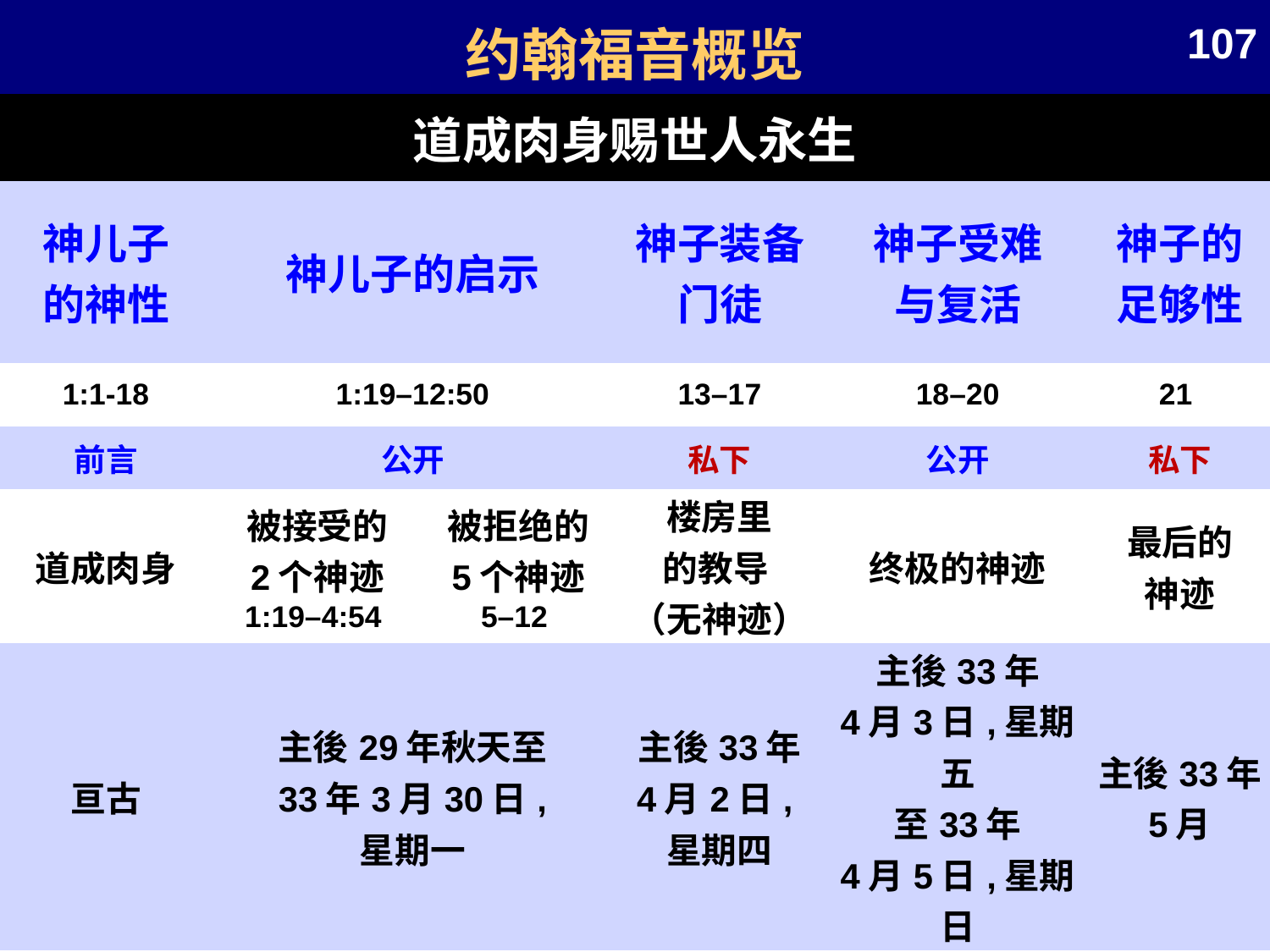

约翰福音概览
107
| 道成肉身赐世人永生 |  |  |  |  |  |
| --- | --- | --- | --- | --- | --- |
| 神儿子 的神性 | 神儿子的启示 |  | 神子装备 门徒 | 神子受难 与复活 | 神子的 足够性 |
| 1:1-18 | 1:19–12:50 |  | 13–17 | 18–20 | 21 |
| 前言 | 公开 |  | 私下 | 公开 | 私下 |
| 道成肉身 | 被接受的 2个神迹 1:19–4:54 | 被拒绝的 5个神迹 5–12 | 楼房里 的教导 （无神迹） | 终极的神迹 | 最后的 神迹 |
| 亘古 | 主後29年秋天至 33年3月30日, 星期一 |  | 主後33年 4月2日, 星期四 | 主後33年 4月3日,星期五 至33年 4月5日,星期日 | 主後33年 5月 |
| 以弗所 (主後65-69年) |  |  |  |  |  |
|  |  |  |  |  |  |